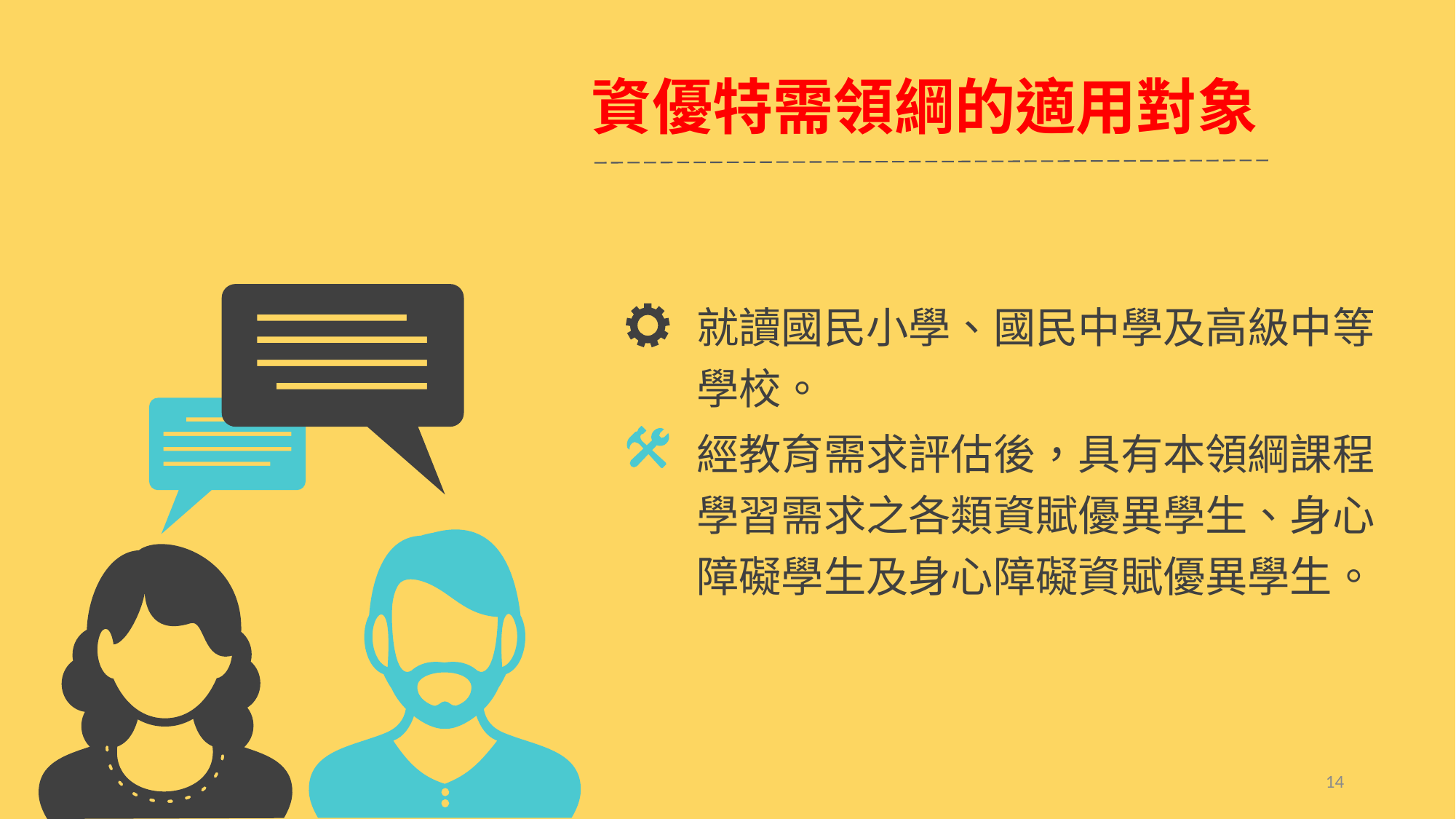

資優特需領綱的適用對象

就讀國民小學、國民中學及高級中等學校。

經教育需求評估後，具有本領綱課程學習需求之各類資賦優異學生、身心障礙學生及身心障礙資賦優異學生。

14